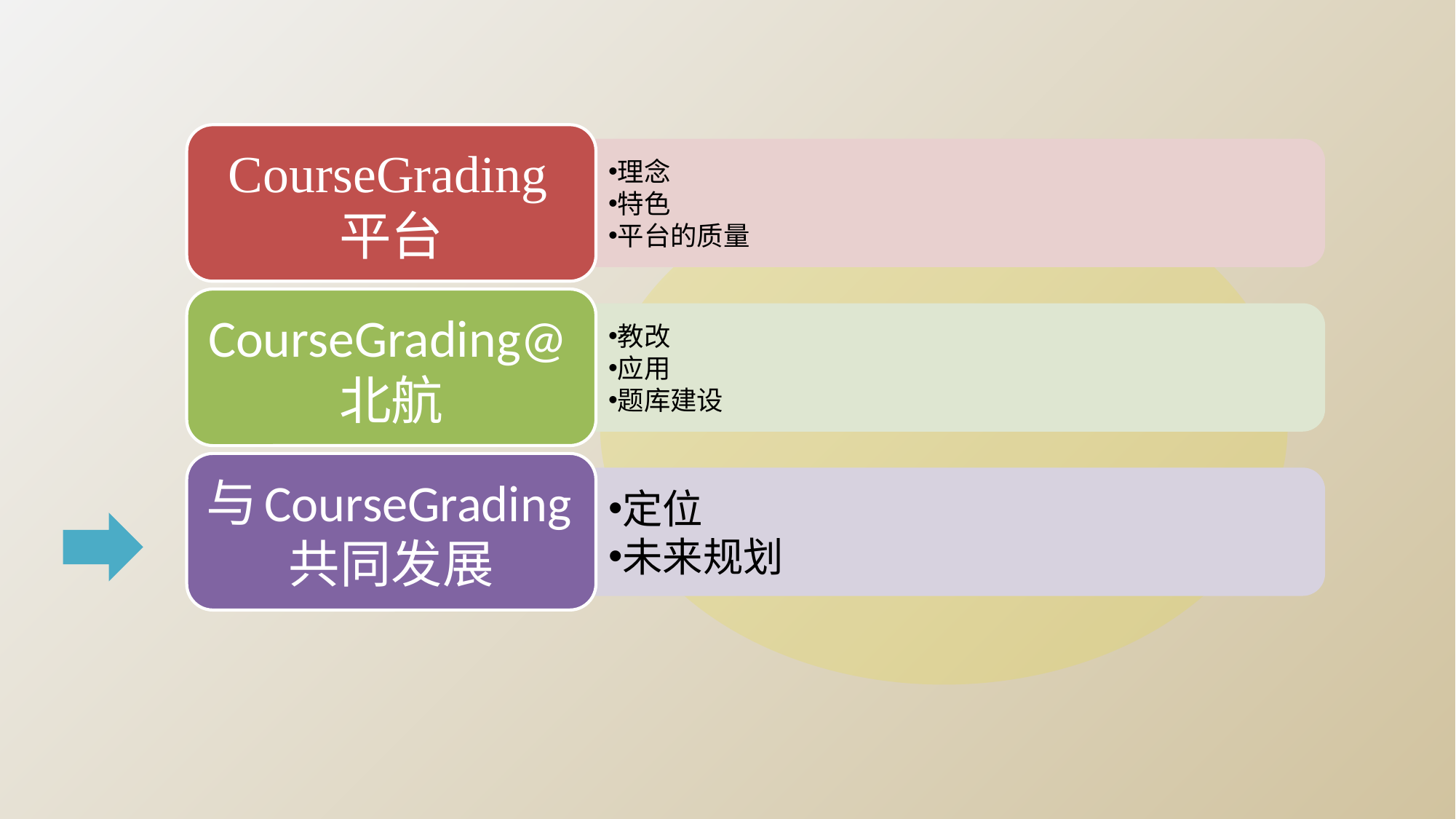

CourseGrading@北航
应用
与CourseGrading共同发展
题库建设
定位
CourseGrading平台
理念
特色
平台的质量
未来规划
教改